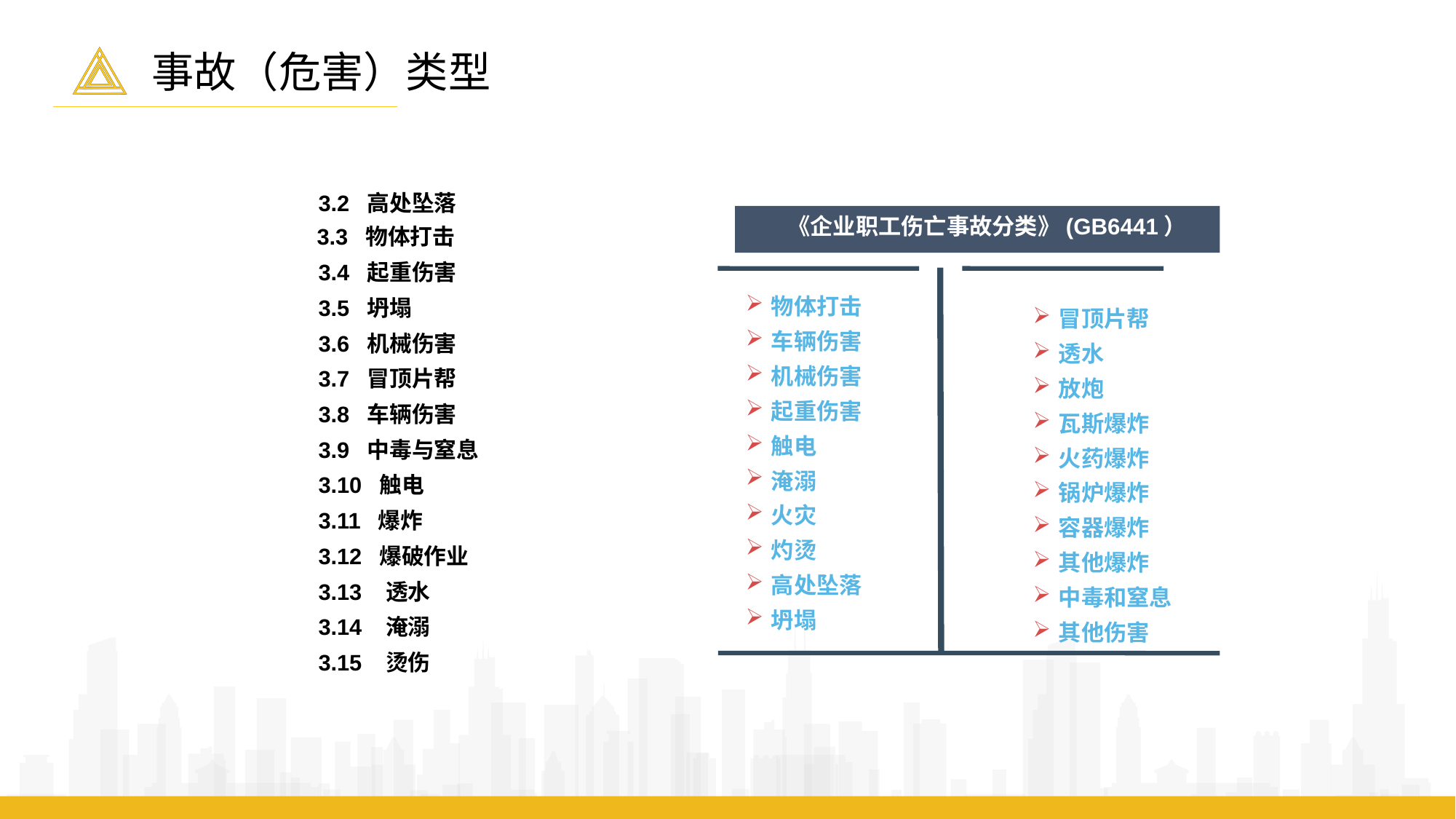

事故（危害）类型
3.2  高处坠落
3.3  物体打击
3.4  起重伤害
3.5  坍塌
3.6  机械伤害
3.7  冒顶片帮
3.8  车辆伤害
3.9  中毒与窒息
3.10  触电
3.11  爆炸
3.12  爆破作业
3.13   透水
3.14   淹溺
3.15   烫伤

《企业职工伤亡事故分类》(GB6441）

物体打击
车辆伤害
机械伤害
起重伤害
触电
淹溺
火灾
灼烫
高处坠落
坍塌
冒顶片帮
透水
放炮
瓦斯爆炸
火药爆炸
锅炉爆炸
容器爆炸
其他爆炸
中毒和窒息
其他伤害